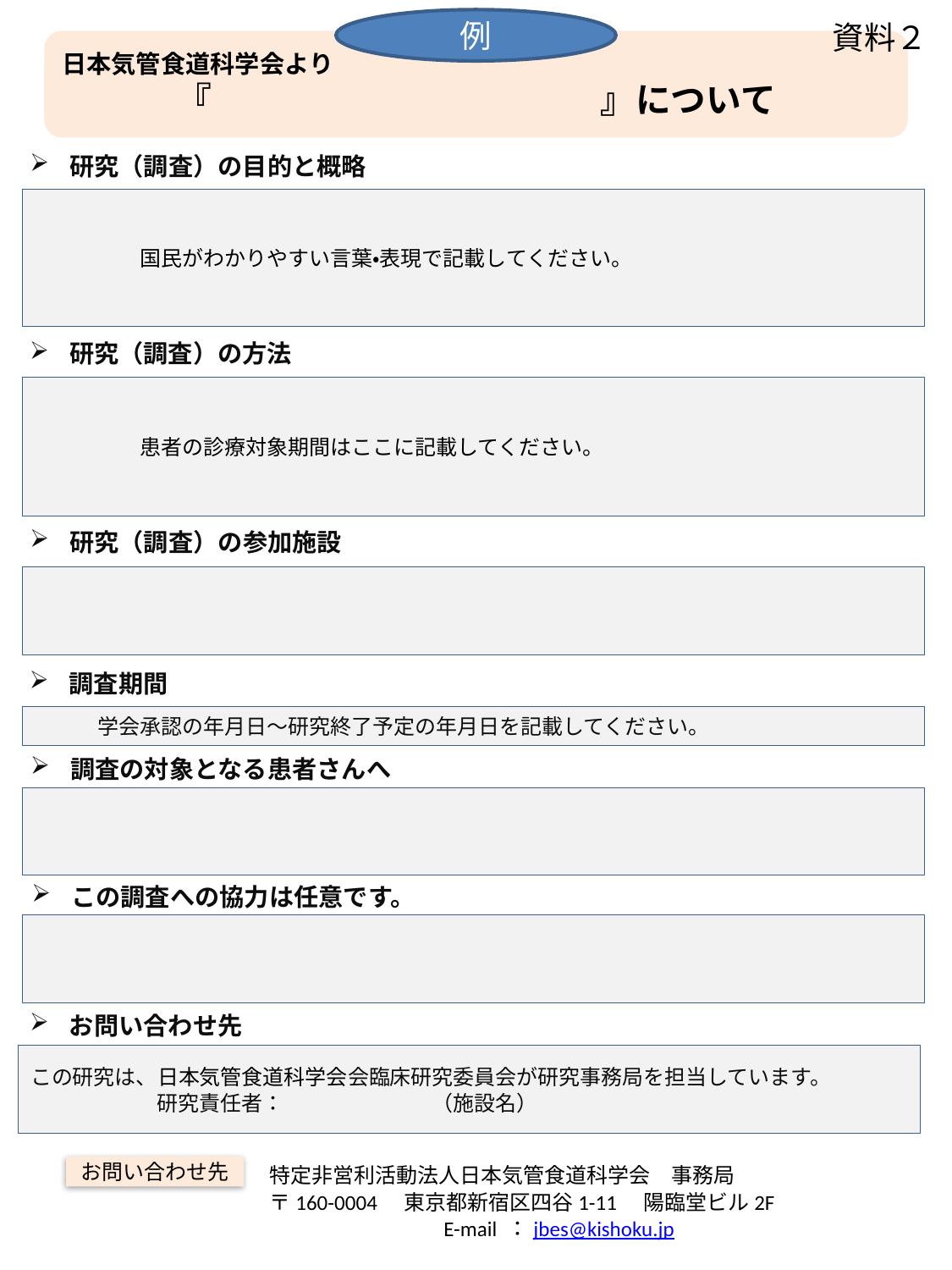

例
資料２
日本気管食道科学会より
『　　　　　　　　　　　』について
研究（調査）の目的と概略
　　　　　国民がわかりやすい言葉・表現で記載してください。
研究（調査）の方法
　　　　　患者の診療対象期間はここに記載してください。
研究（調査）の参加施設

調査期間
　　　学会承認の年月日～研究終了予定の年月日を記載してください。
調査の対象となる患者さんへ

この調査への協力は任意です。

お問い合わせ先
この研究は、日本気管食道科学会会臨床研究委員会が研究事務局を担当しています。
　　　　　　研究責任者：　　　　　　　（施設名）
特定非営利活動法人日本気管食道科学会　事務局
〒160-0004　東京都新宿区四谷1-11　陽臨堂ビル2F
　　　　　　　　E-mail ：jbes@kishoku.jp
お問い合わせ先